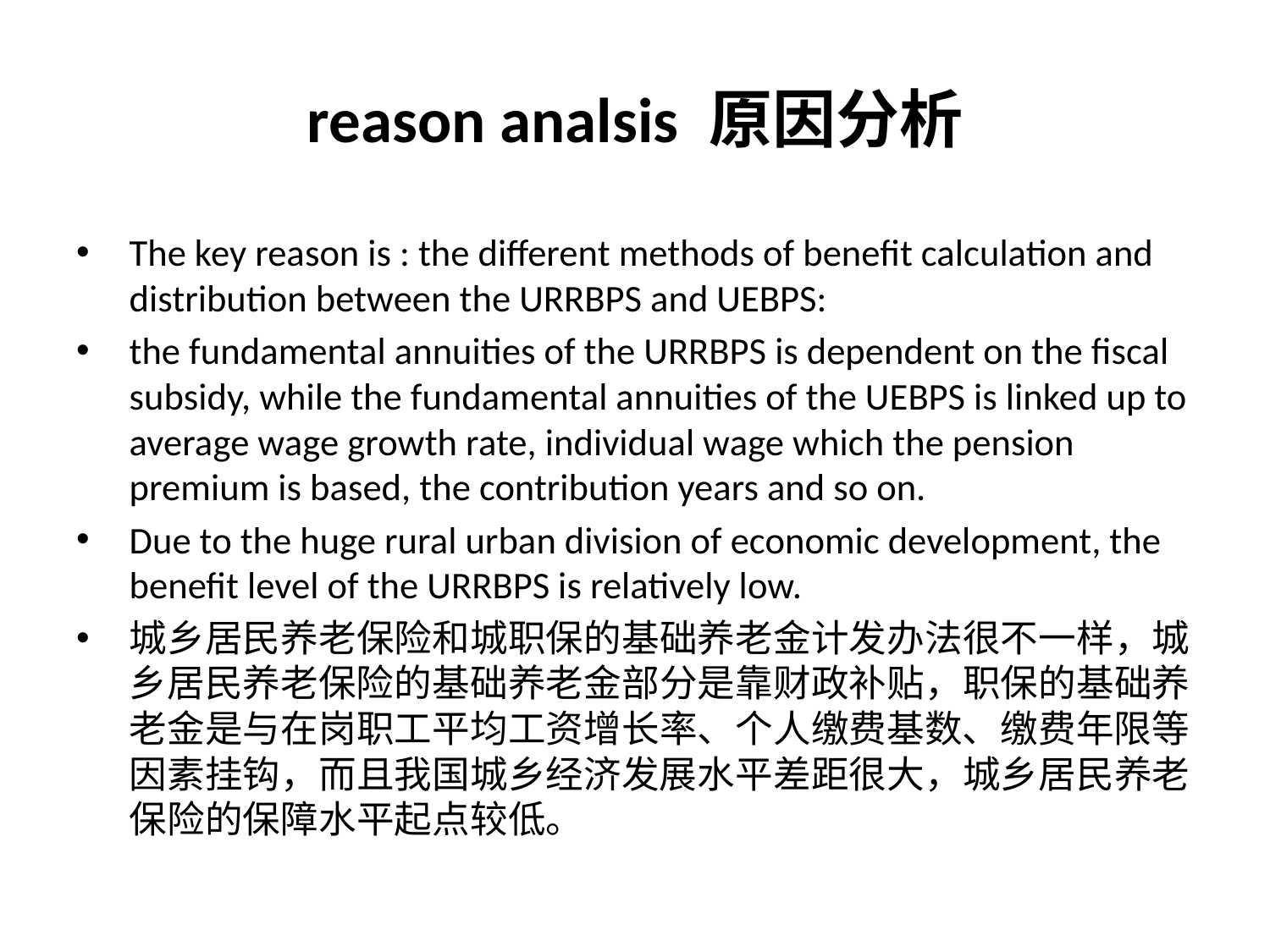

# reason analsis 原因分析
The key reason is : the different methods of benefit calculation and distribution between the URRBPS and UEBPS:
the fundamental annuities of the URRBPS is dependent on the fiscal subsidy, while the fundamental annuities of the UEBPS is linked up to average wage growth rate, individual wage which the pension premium is based, the contribution years and so on.
Due to the huge rural urban division of economic development, the benefit level of the URRBPS is relatively low.
城乡居民养老保险和城职保的基础养老金计发办法很不一样，城乡居民养老保险的基础养老金部分是靠财政补贴，职保的基础养老金是与在岗职工平均工资增长率、个人缴费基数、缴费年限等因素挂钩，而且我国城乡经济发展水平差距很大，城乡居民养老保险的保障水平起点较低。